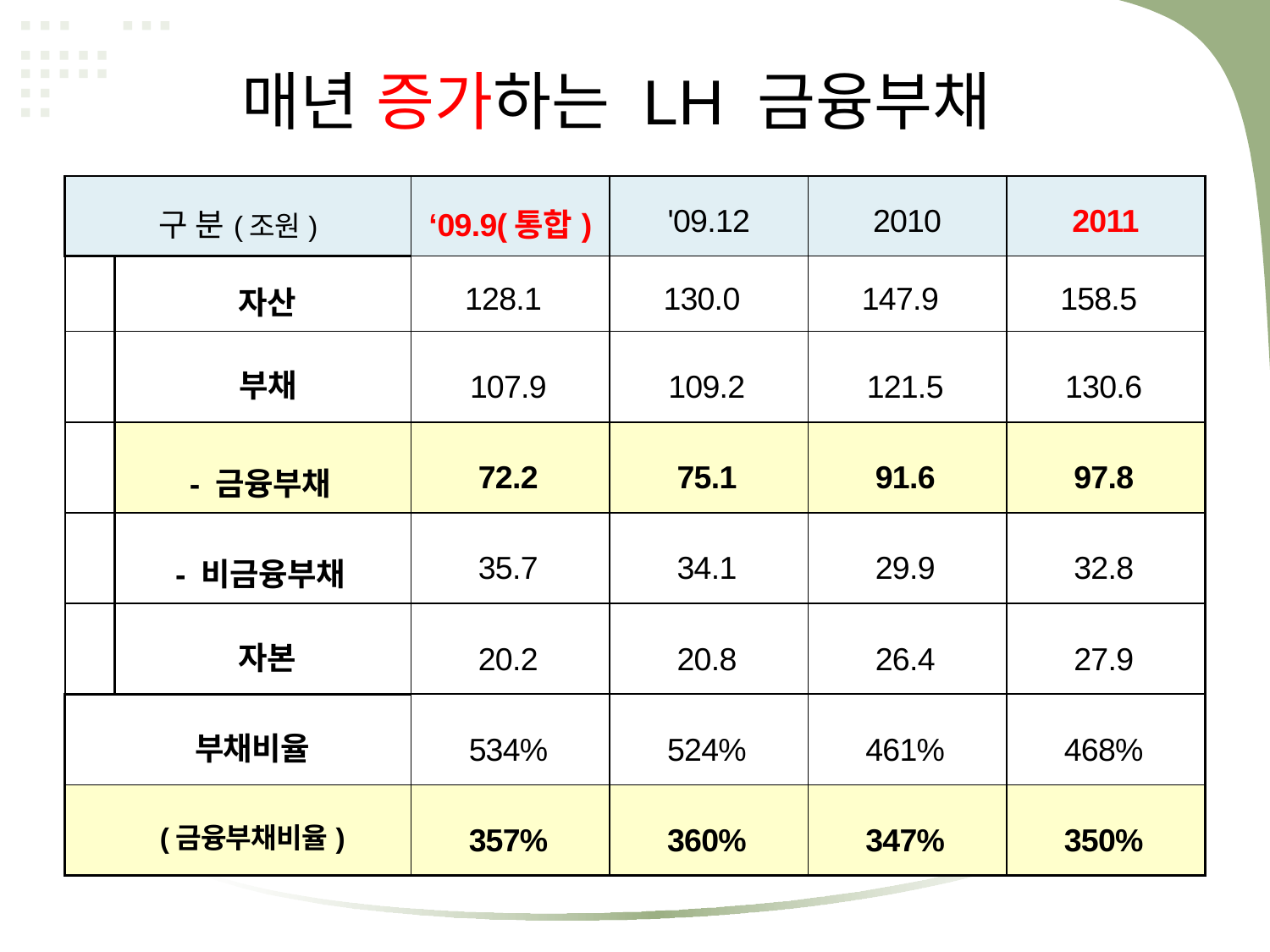

# 매년 증가하는 LH 금융부채
| 구 분(조원) |  | ‘09.9(통합) | '09.12 | 2010 | 2011 |
| --- | --- | --- | --- | --- | --- |
|  | 자산 | 128.1 | 130.0 | 147.9 | 158.5 |
|  | 부채 | 107.9 | 109.2 | 121.5 | 130.6 |
|  | - 금융부채 | 72.2 | 75.1 | 91.6 | 97.8 |
|  | - 비금융부채 | 35.7 | 34.1 | 29.9 | 32.8 |
|  | 자본 | 20.2 | 20.8 | 26.4 | 27.9 |
| 부채비율 |  | 534% | 524% | 461% | 468% |
| (금융부채비율) |  | 357% | 360% | 347% | 350% |